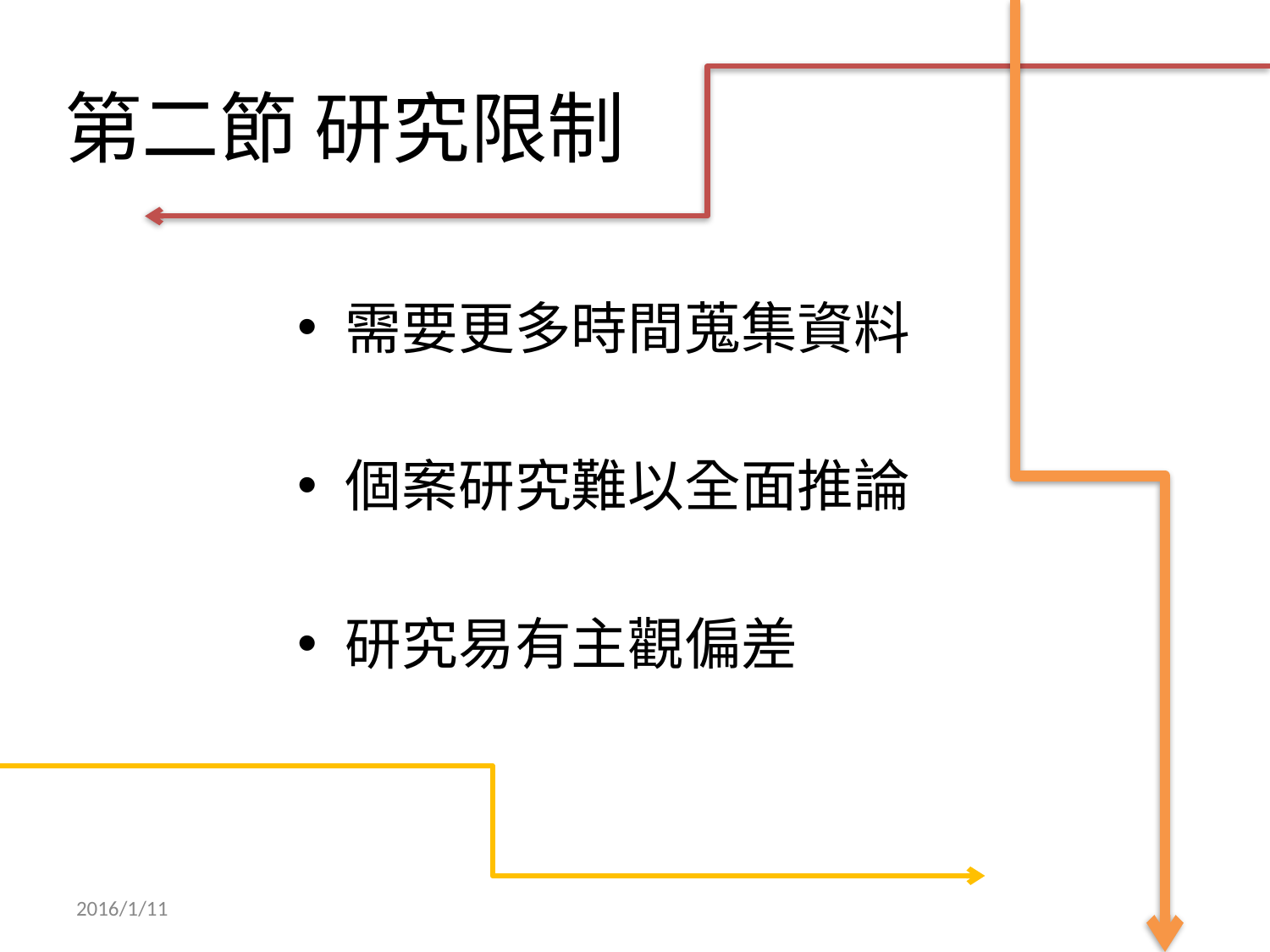

# 第二節 研究限制
需要更多時間蒐集資料

個案研究難以全面推論

研究易有主觀偏差

2016/1/11